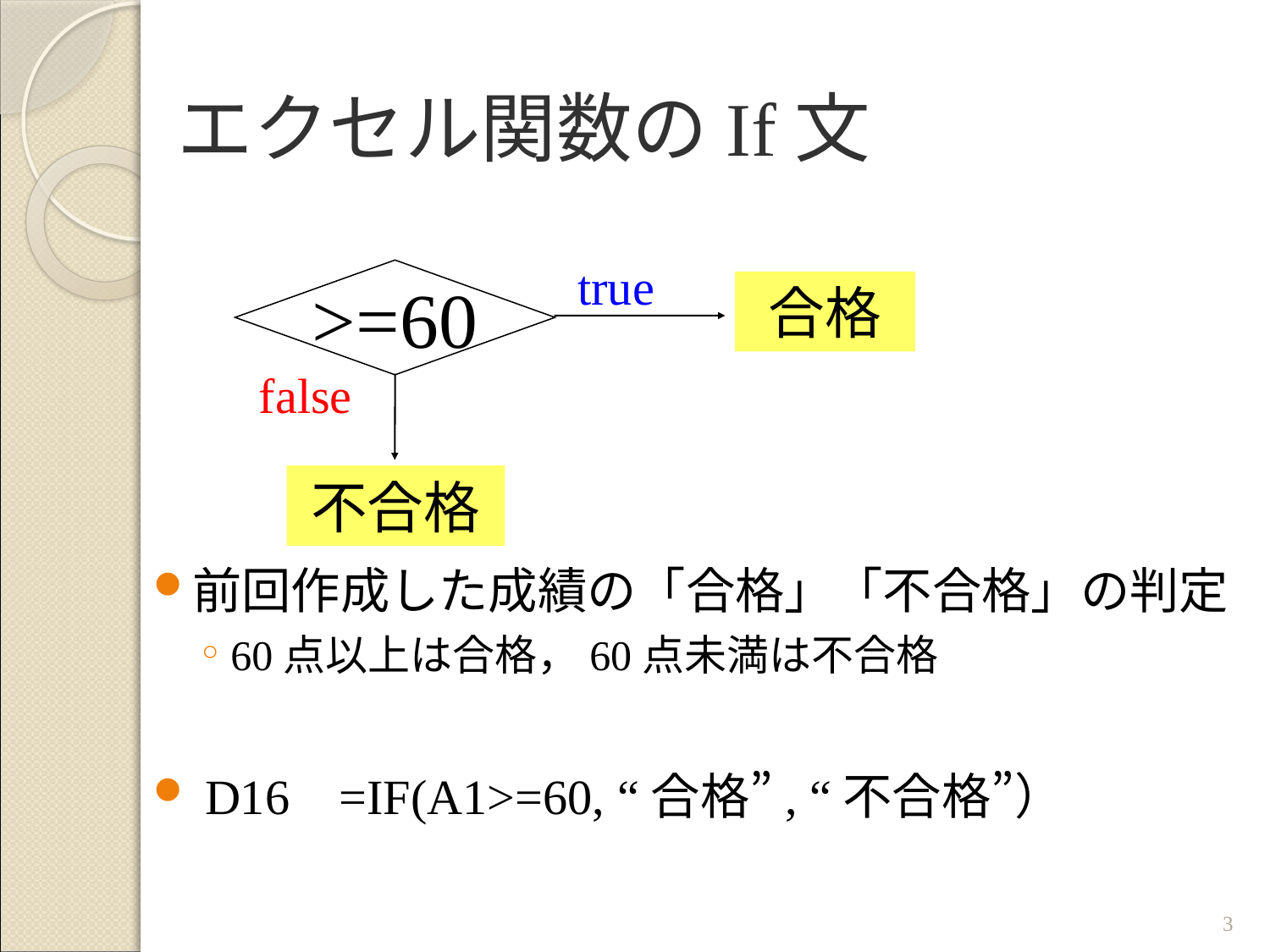

# エクセル関数のIf文

前回作成した成績の「合格」「不合格」の判定
60点以上は合格，60点未満は不合格

 D16    =IF(A1>=60, “合格”, “不合格”）
true

>=60
合格
false

不合格
3